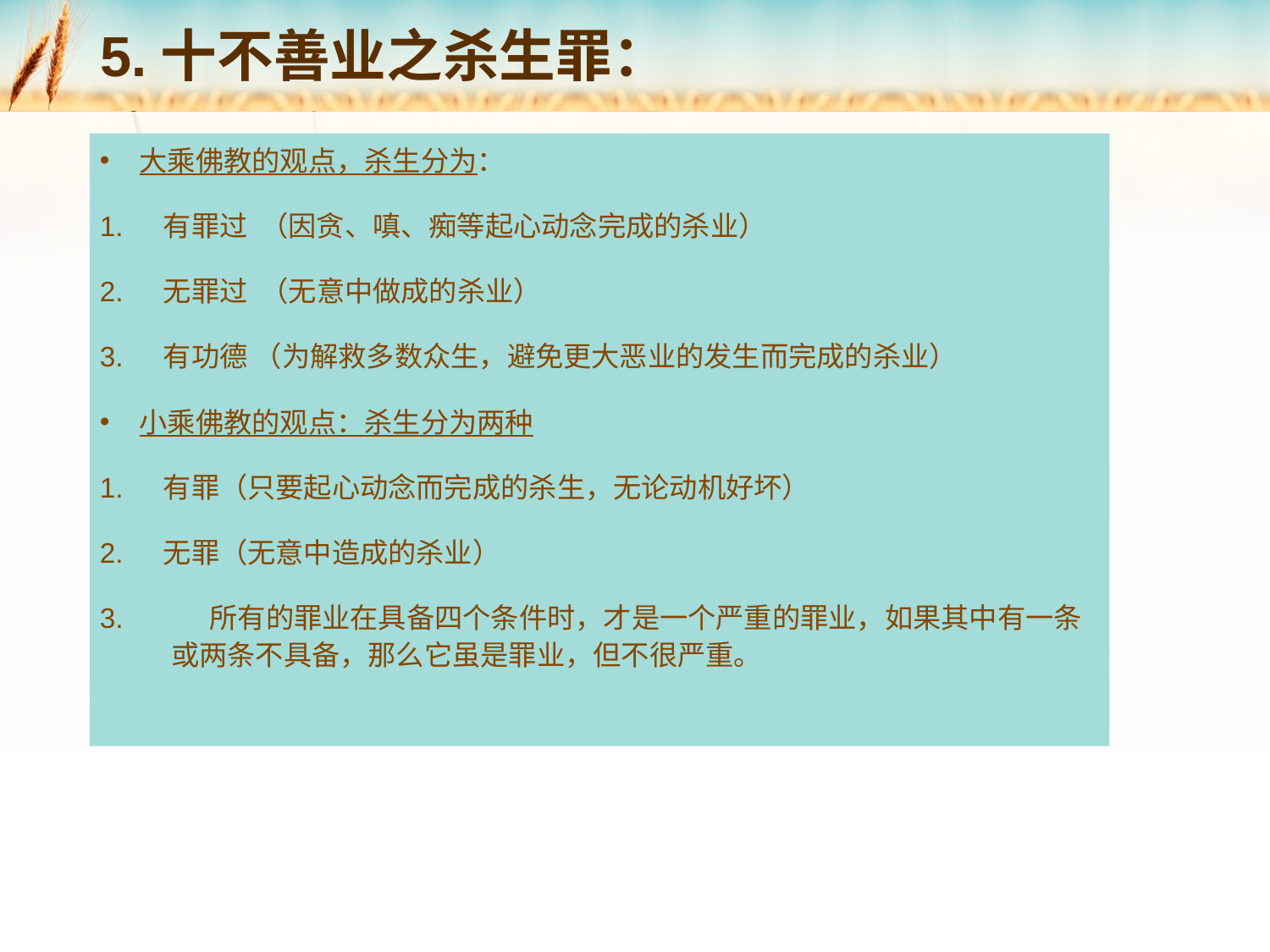

# 5.十不善业之杀生罪：
大乘佛教的观点，杀生分为：
有罪过  （因贪、嗔、痴等起心动念完成的杀业）
无罪过  （无意中做成的杀业）
有功德 （为解救多数众生，避免更大恶业的发生而完成的杀业）
小乘佛教的观点：杀生分为两种
有罪（只要起心动念而完成的杀生，无论动机好坏）
无罪（无意中造成的杀业）
     所有的罪业在具备四个条件时，才是一个严重的罪业，如果其中有一条或两条不具备，那么它虽是罪业，但不很严重。